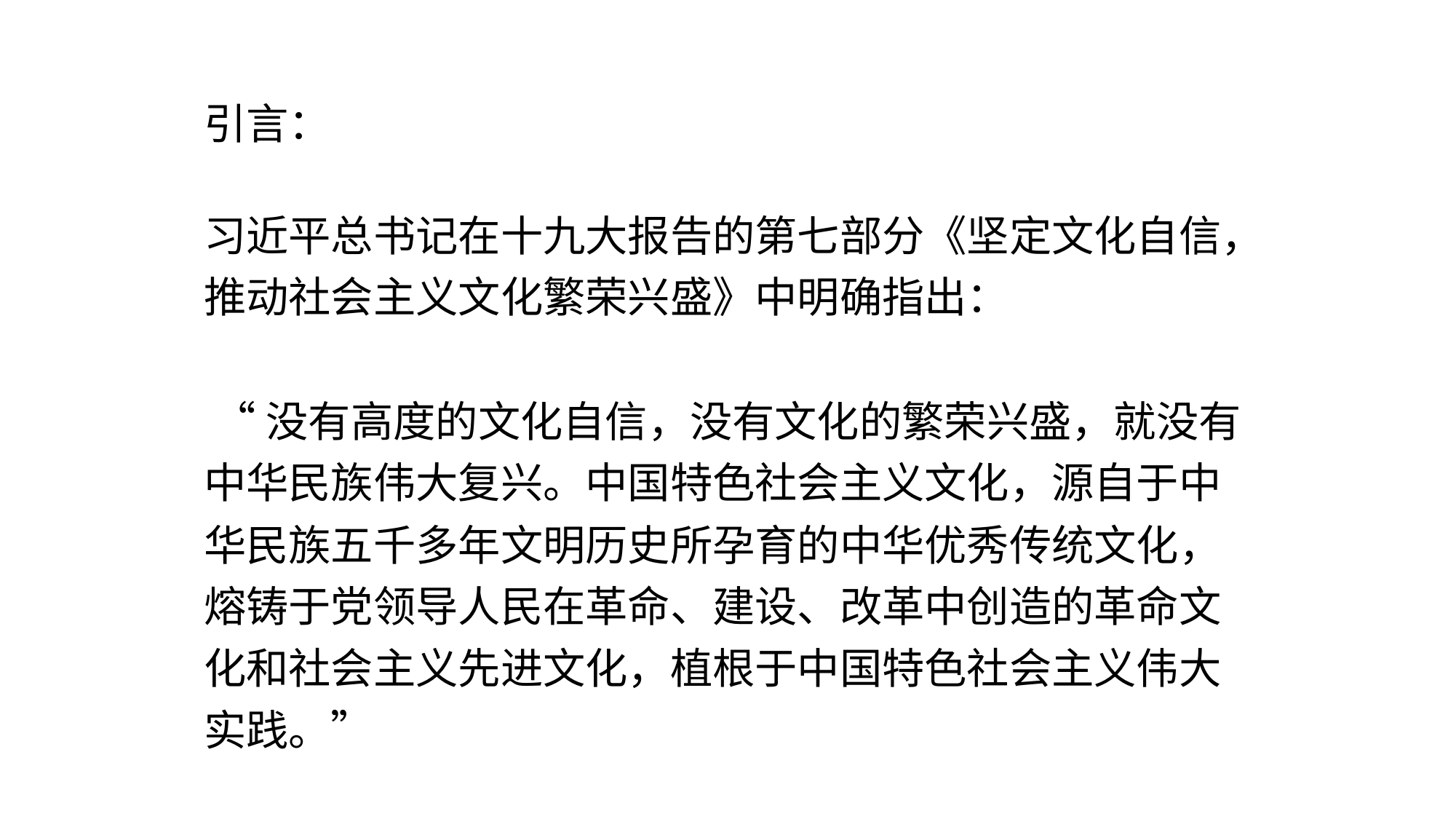

引言：

习近平总书记在十九大报告的第七部分《坚定文化自信，推动社会主义文化繁荣兴盛》中明确指出：

 “没有高度的文化自信，没有文化的繁荣兴盛，就没有中华民族伟大复兴。中国特色社会主义文化，源自于中华民族五千多年文明历史所孕育的中华优秀传统文化，熔铸于党领导人民在革命、建设、改革中创造的革命文化和社会主义先进文化，植根于中国特色社会主义伟大实践。”